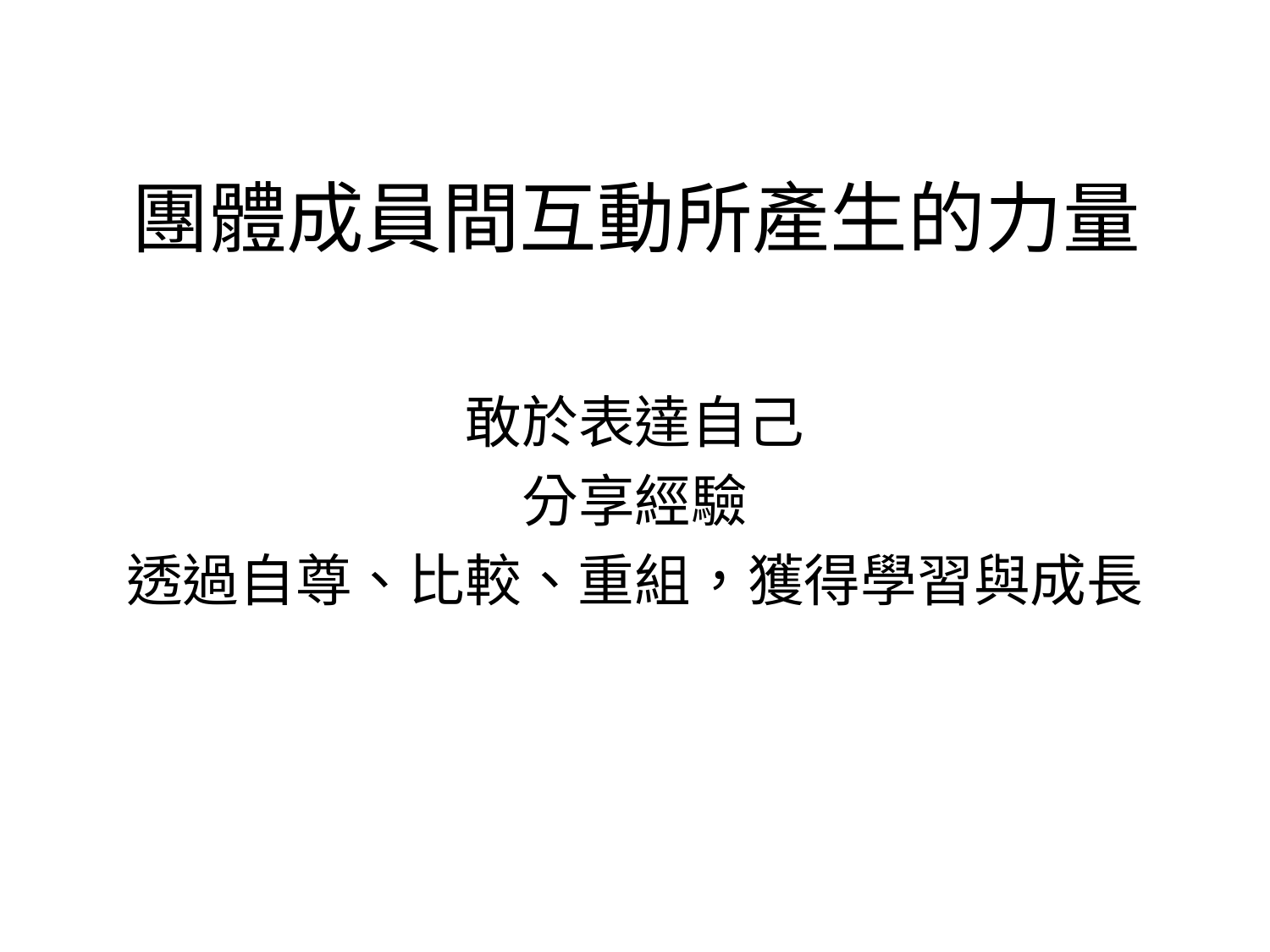

# 團體成員間互動所產生的力量

敢於表達自己
分享經驗
透過自尊、比較、重組，獲得學習與成長